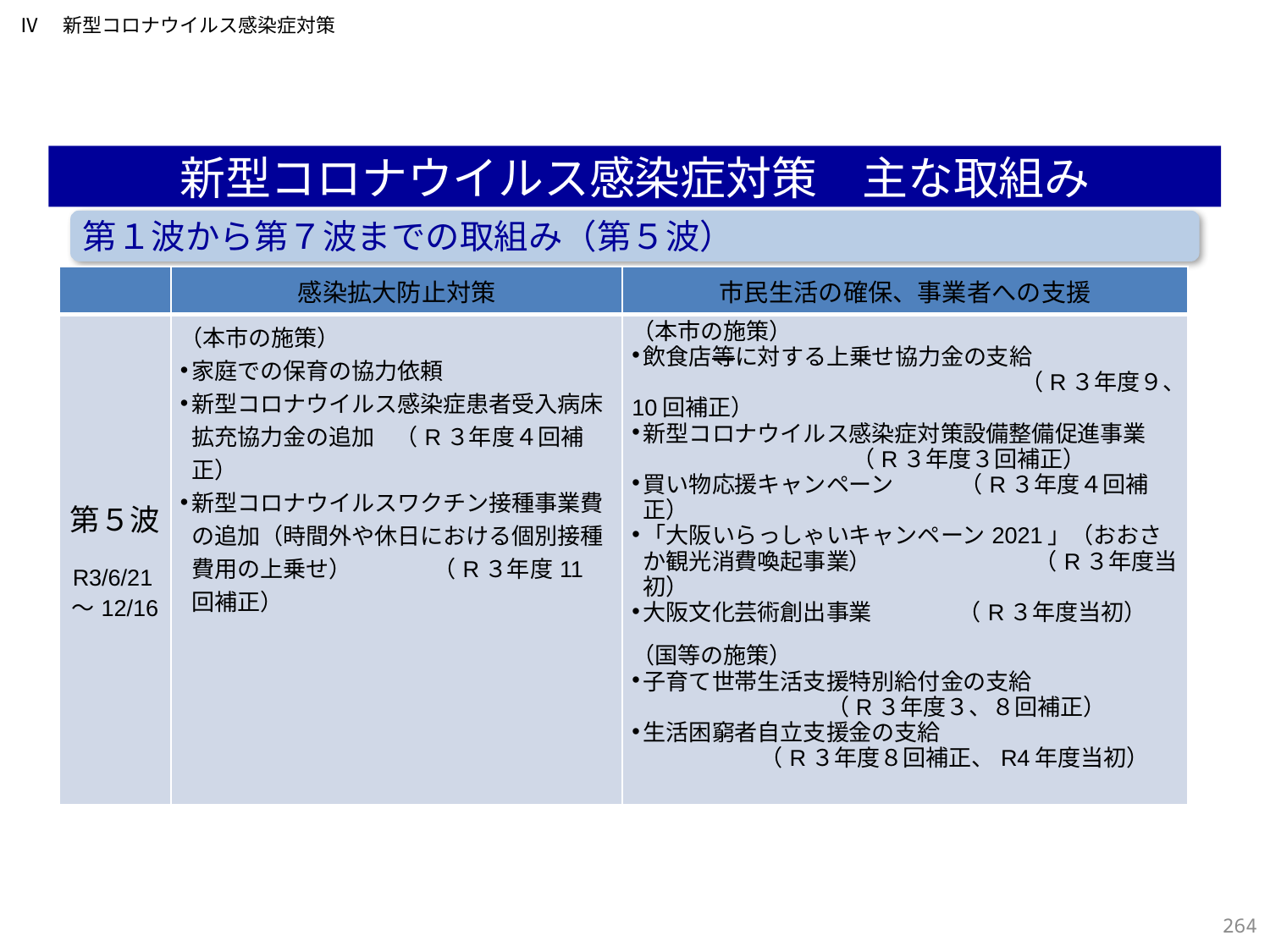

Ⅳ　新型コロナウイルス感染症対策
新型コロナウイルス感染症対策　主な取組み
第１波から第７波までの取組み（第５波）
|  | 感染拡大防止対策 | 市民生活の確保、事業者への支援 |
| --- | --- | --- |
| 第５波 R3/6/21～12/16 | （本市の施策） 家庭での保育の協力依頼 新型コロナウイルス感染症患者受入病床拡充協力金の追加 （R３年度４回補正）　 新型コロナウイルスワクチン接種事業費の追加（時間外や休日における個別接種費用の上乗せ） （R３年度11回補正） | （本市の施策） 飲食店等に対する上乗せ協力金の支給 　　　　　　　　　　　　　　　　　（R３年度９、10回補正） 新型コロナウイルス感染症対策設備整備促進事業 （R３年度３回補正） 買い物応援キャンペーン （R３年度４回補正） 「大阪いらっしゃいキャンペーン2021」（おおさか観光消費喚起事業） （R３年度当初） 大阪文化芸術創出事業 （R３年度当初） 　 （国等の施策） 子育て世帯生活支援特別給付金の支給 （R３年度３、８回補正） 生活困窮者自立支援金の支給 （R３年度８回補正、R4年度当初） |
264